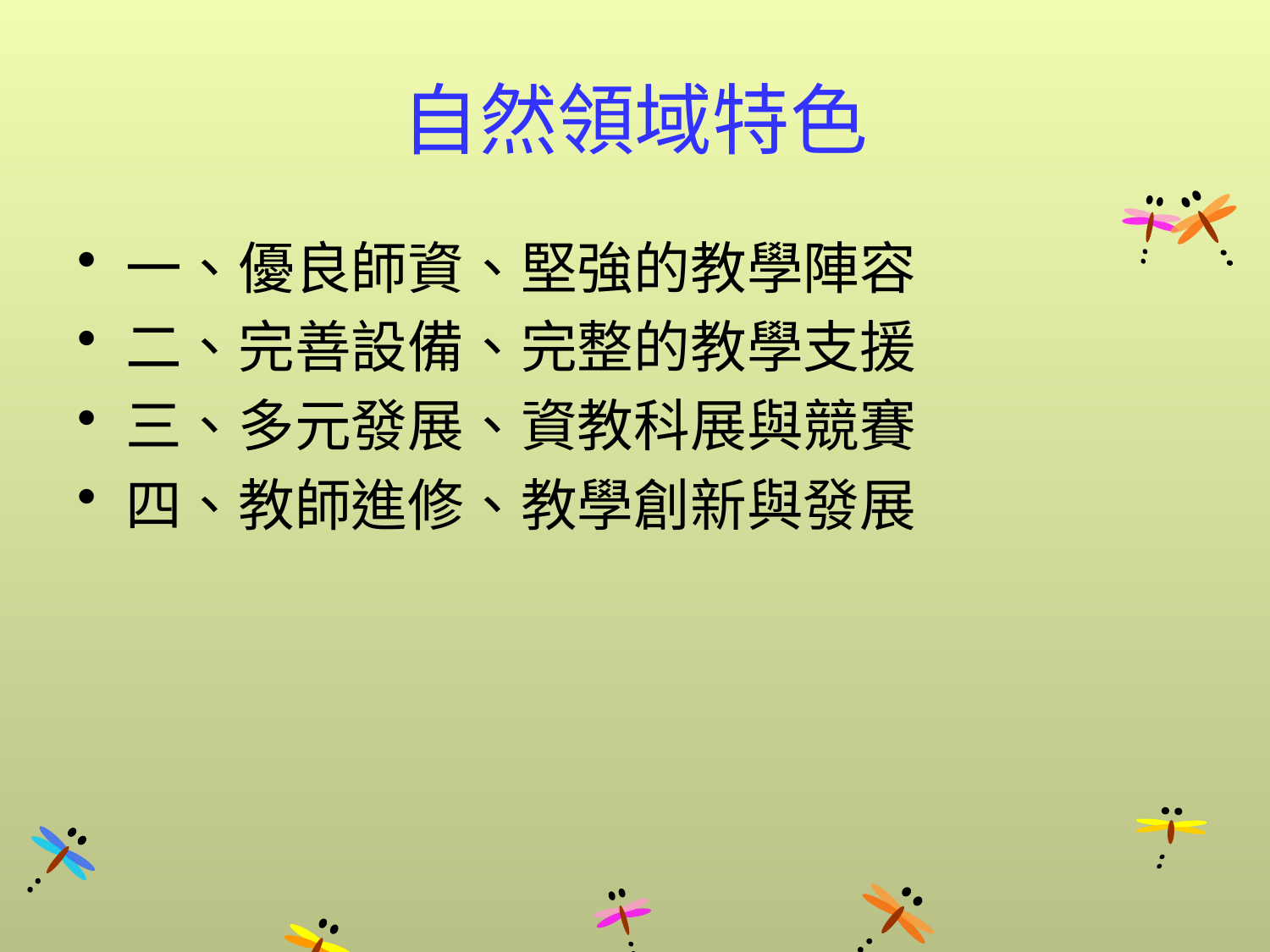

# 自然領域特色
一、優良師資、堅強的教學陣容
二、完善設備、完整的教學支援
三、多元發展、資教科展與競賽
四、教師進修、教學創新與發展